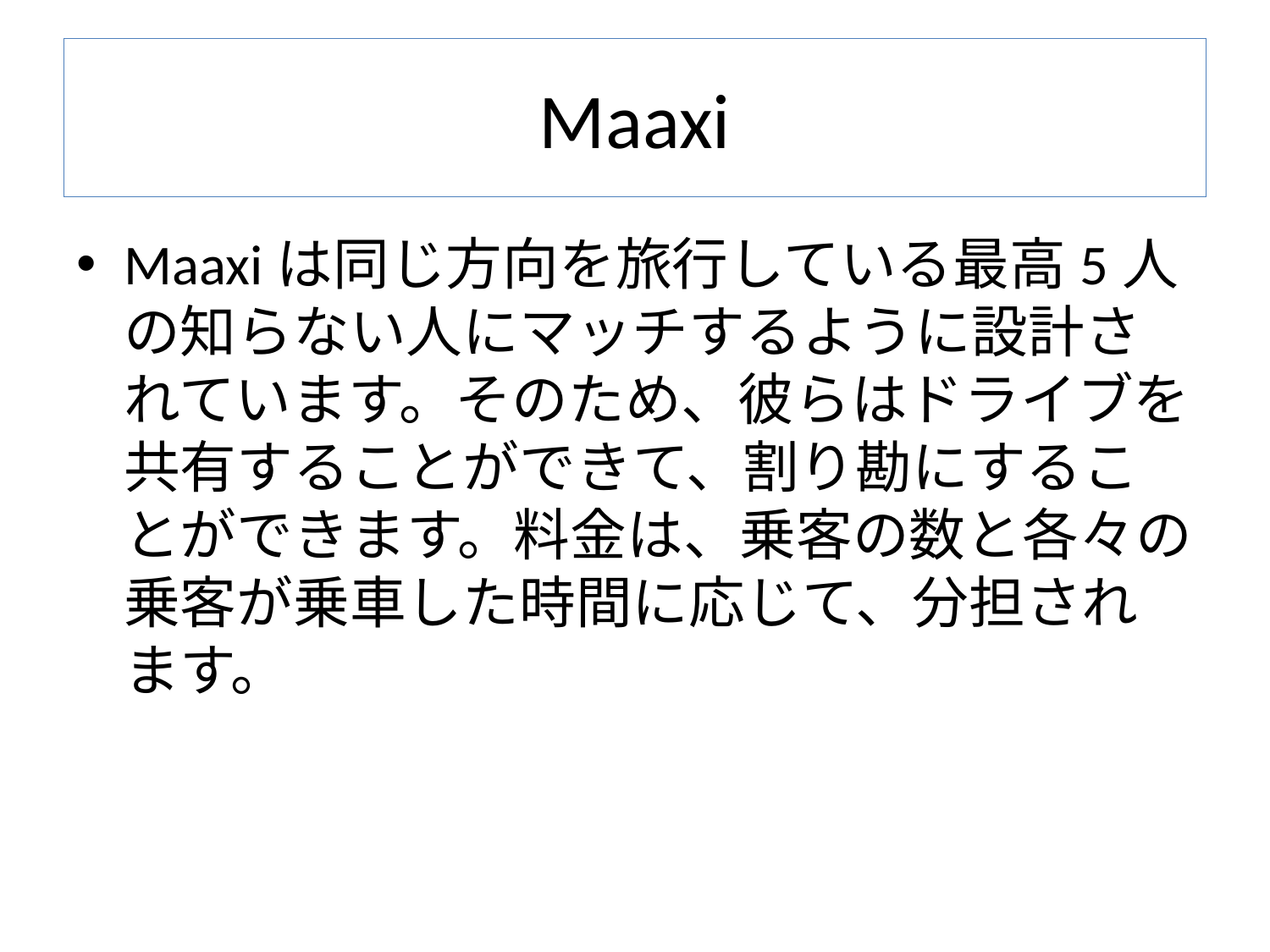

# Maaxi
Maaxiは同じ方向を旅行している最高5人の知らない人にマッチするように設計されています。そのため、彼らはドライブを共有することができて、割り勘にすることができます。料金は、乗客の数と各々の乗客が乗車した時間に応じて、分担されます。